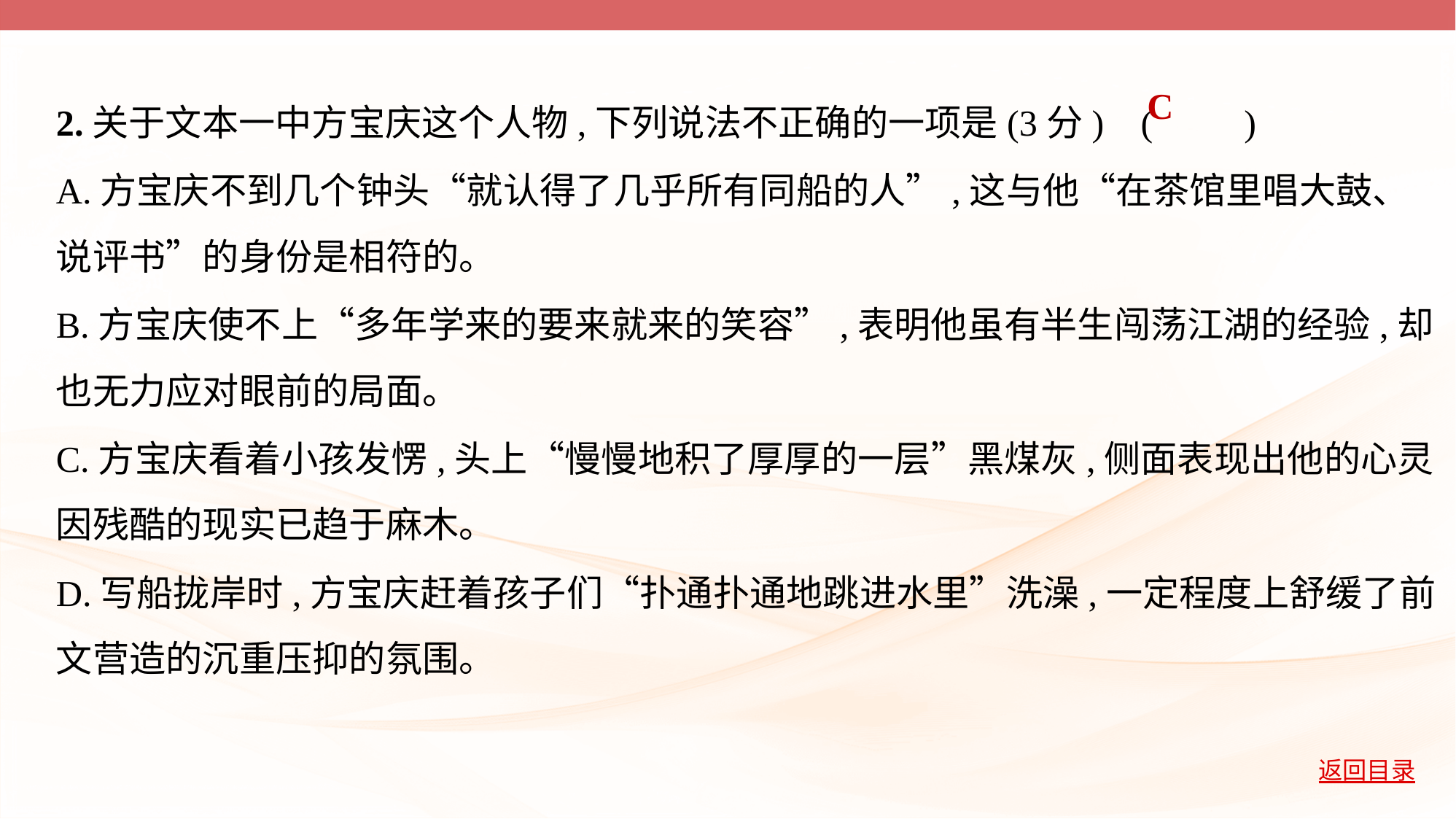

2.关于文本一中方宝庆这个人物,下列说法不正确的一项是(3分) (          )
A.方宝庆不到几个钟头“就认得了几乎所有同船的人”,这与他“在茶馆里唱大鼓、
说评书”的身份是相符的。
B.方宝庆使不上“多年学来的要来就来的笑容”,表明他虽有半生闯荡江湖的经验,却
也无力应对眼前的局面。
C.方宝庆看着小孩发愣,头上“慢慢地积了厚厚的一层”黑煤灰,侧面表现出他的心灵
因残酷的现实已趋于麻木。
D.写船拢岸时,方宝庆赶着孩子们“扑通扑通地跳进水里”洗澡,一定程度上舒缓了前
文营造的沉重压抑的氛围。
C